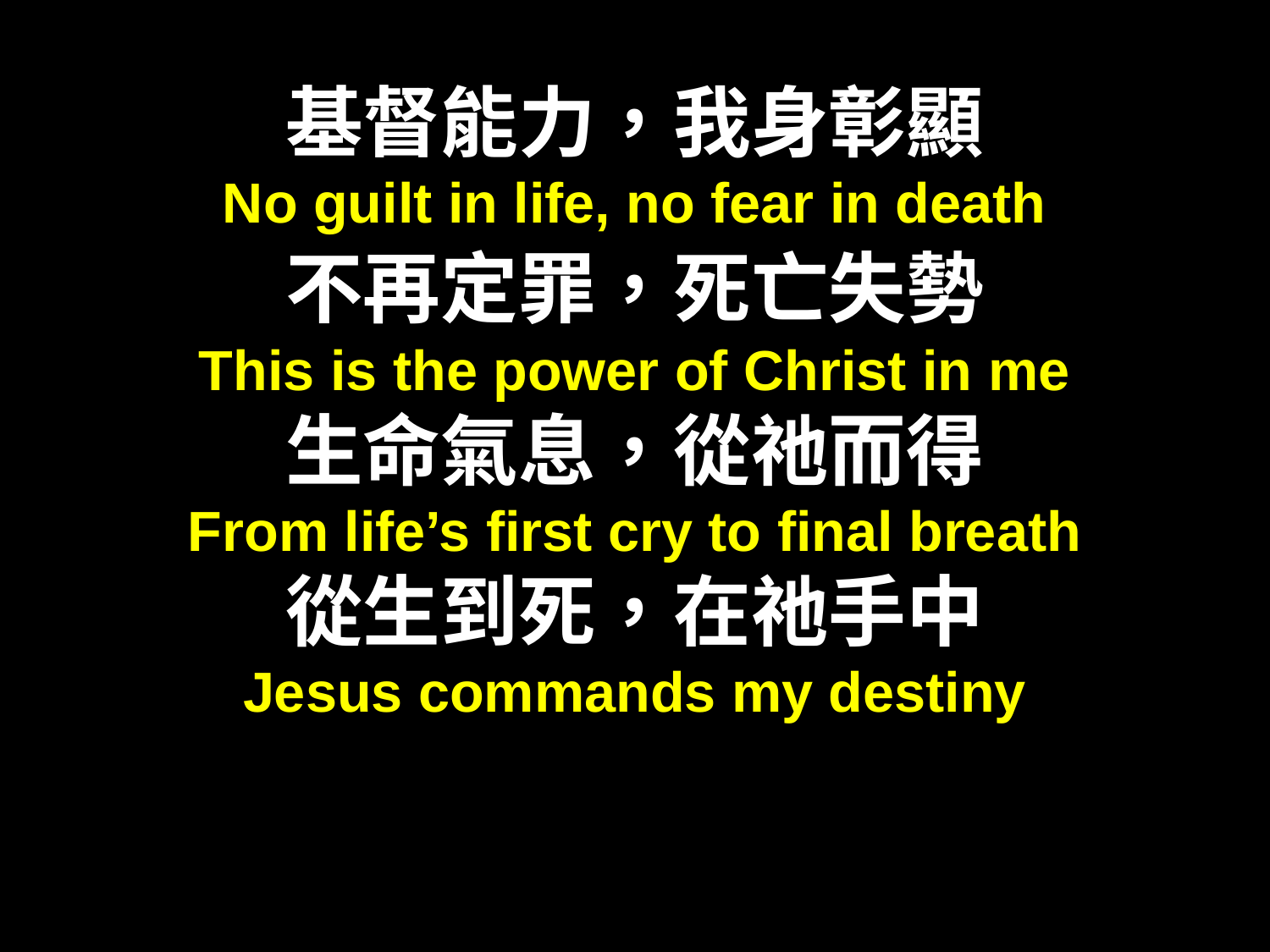

基督能力，我身彰顯
No guilt in life, no fear in death
不再定罪，死亡失勢
This is the power of Christ in me
生命氣息，從祂而得
From life’s first cry to final breath
從生到死，在祂手中
Jesus commands my destiny